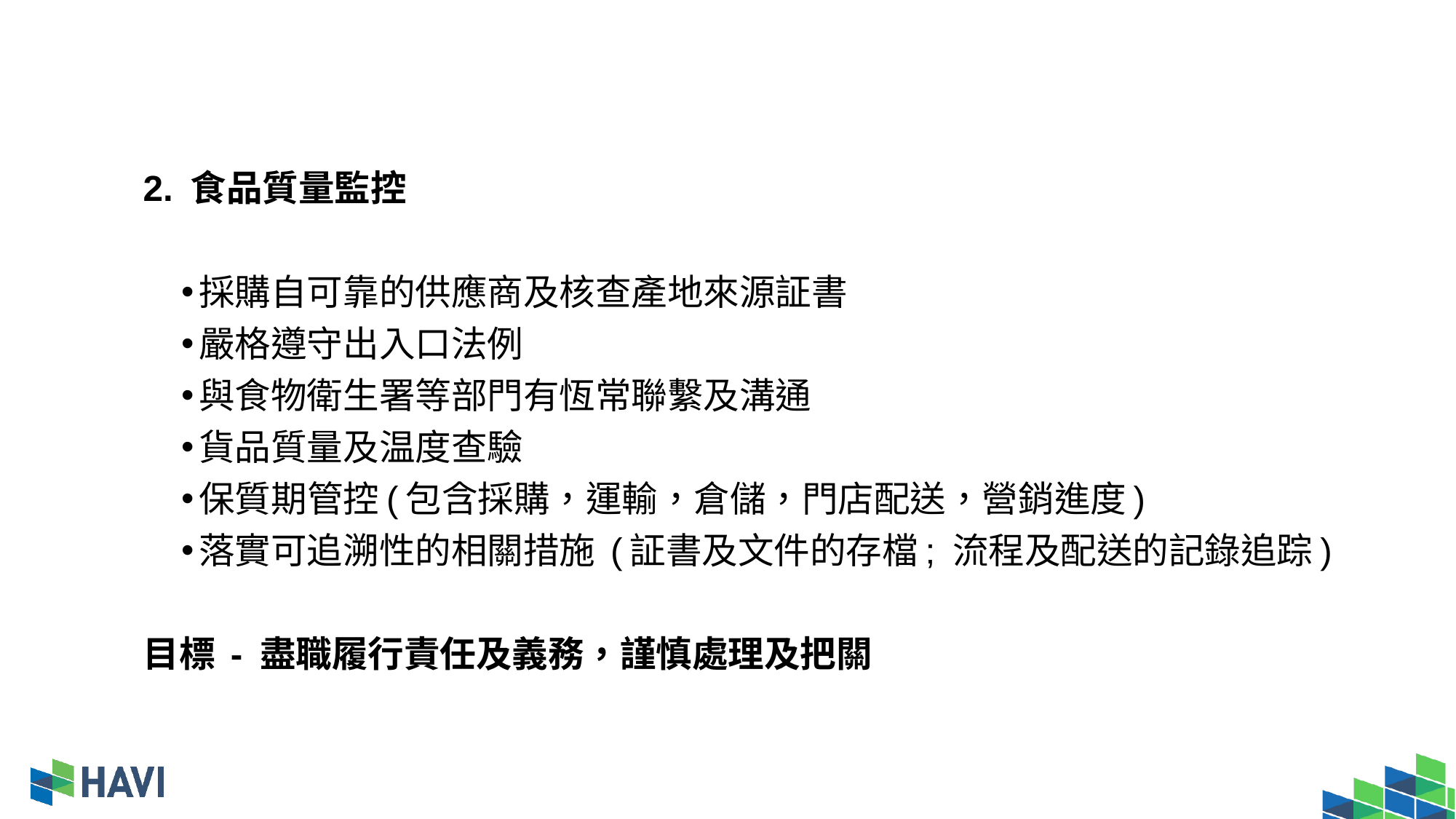

2. 食品質量監控

採購自可靠的供應商及核查產地來源証書
嚴格遵守出入口法例
與食物衛生署等部門有恆常聯繫及溝通
貨品質量及温度查驗
保質期管控(包含採購，運輸，倉儲，門店配送，營銷進度)
落實可追溯性的相關措施 (証書及文件的存檔; 流程及配送的記錄追踪)

目標 - 盡職履行責任及義務，謹慎處理及把關